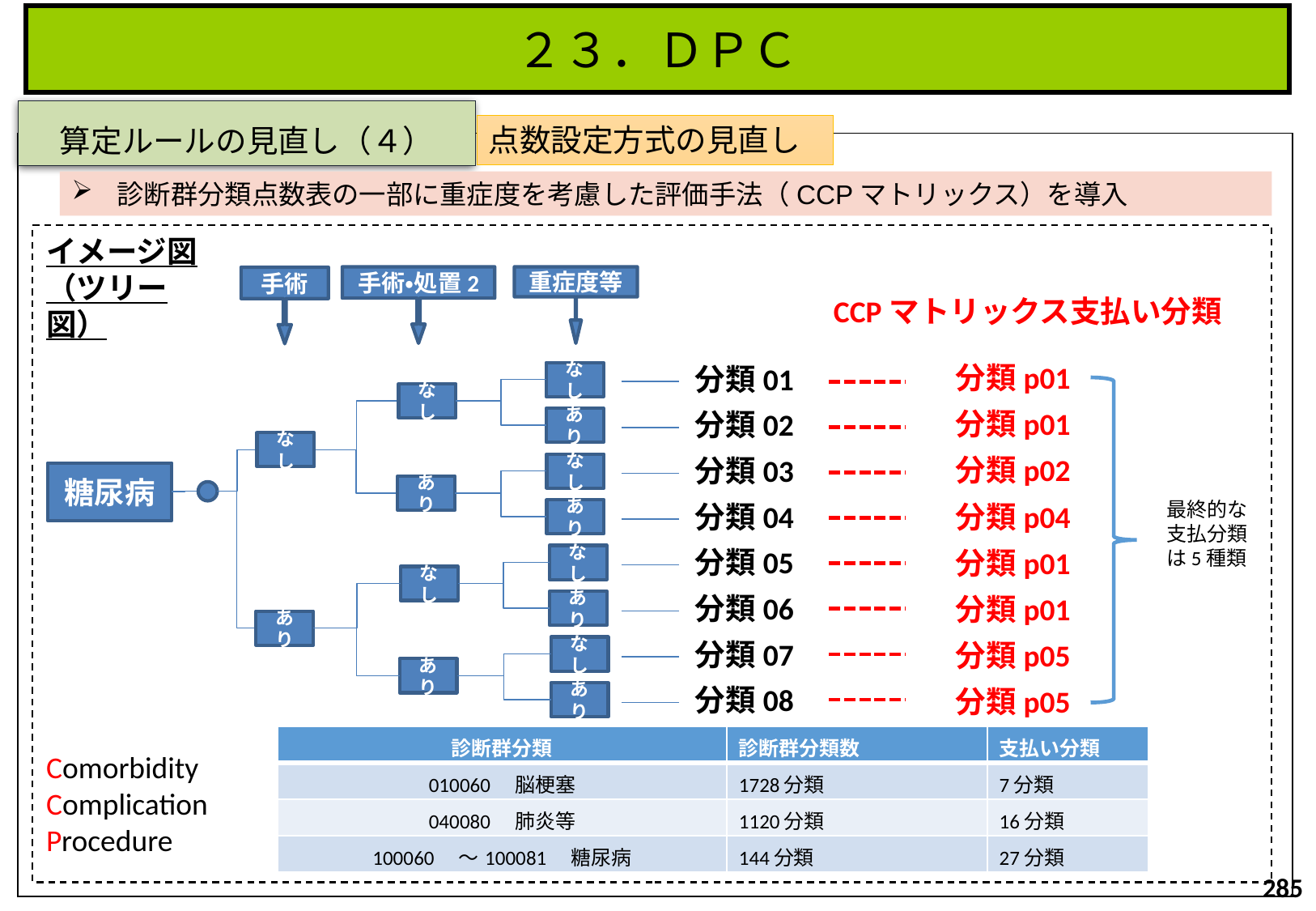

２３．ＤＰＣ
# 算定ルールの見直し（４）
点数設定方式の見直し

診断群分類点数表の一部に重症度を考慮した評価手法（CCPマトリックス）を導入

イメージ図（ツリー図）
手術・処置2
重症度等
手術
CCPマトリックス支払い分類
分類p01
分類01
なし

なし
分類p01
分類02
あり
なし
分類p02
分類03
なし
糖尿病
あり

最終的な支払分類は5種類
分類04
分類p04
あり
分類05
分類p01
なし
なし
分類06
分類p01
あり
あり
分類07
分類p05
なし
あり
分類08
分類p05
あり
| 診断群分類 | 診断群分類数 | 支払い分類 |
| --- | --- | --- |
| 010060　脳梗塞 | 1728分類 | 7分類 |
| 040080　肺炎等 | 1120分類 | 16分類 |
| 100060　～100081　糖尿病 | 144分類 | 27分類 |
Comorbidity Complication Procedure
285